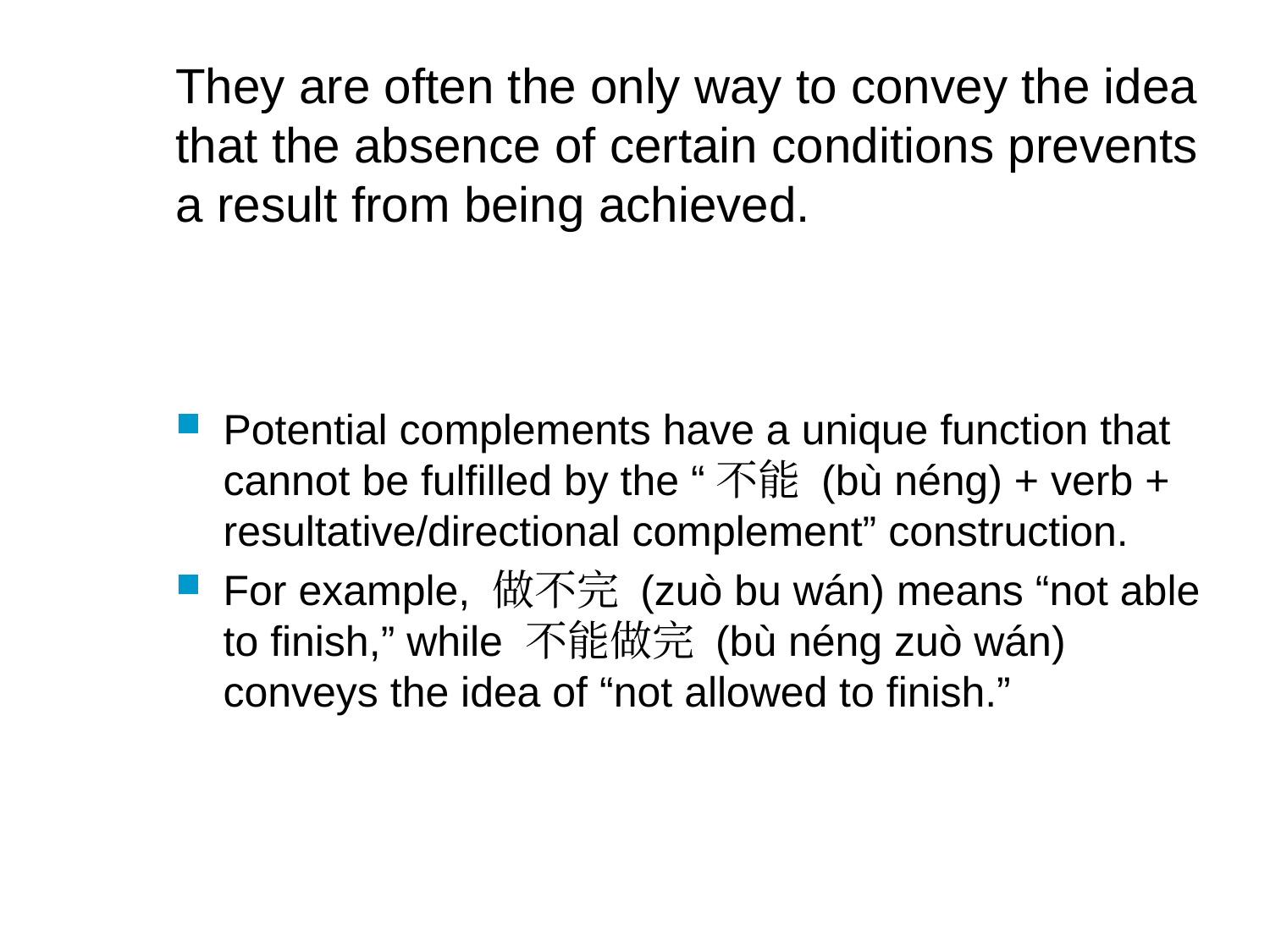

# They are often the only way to convey the idea that the absence of certain conditions prevents a result from being achieved.
Potential complements have a unique function that cannot be fulfilled by the “不能 (bù néng) + verb + resultative/directional complement” construction.
For example, 做不完 (zuò bu wán) means “not able to finish,” while 不能做完 (bù néng zuò wán) conveys the idea of “not allowed to finish.”